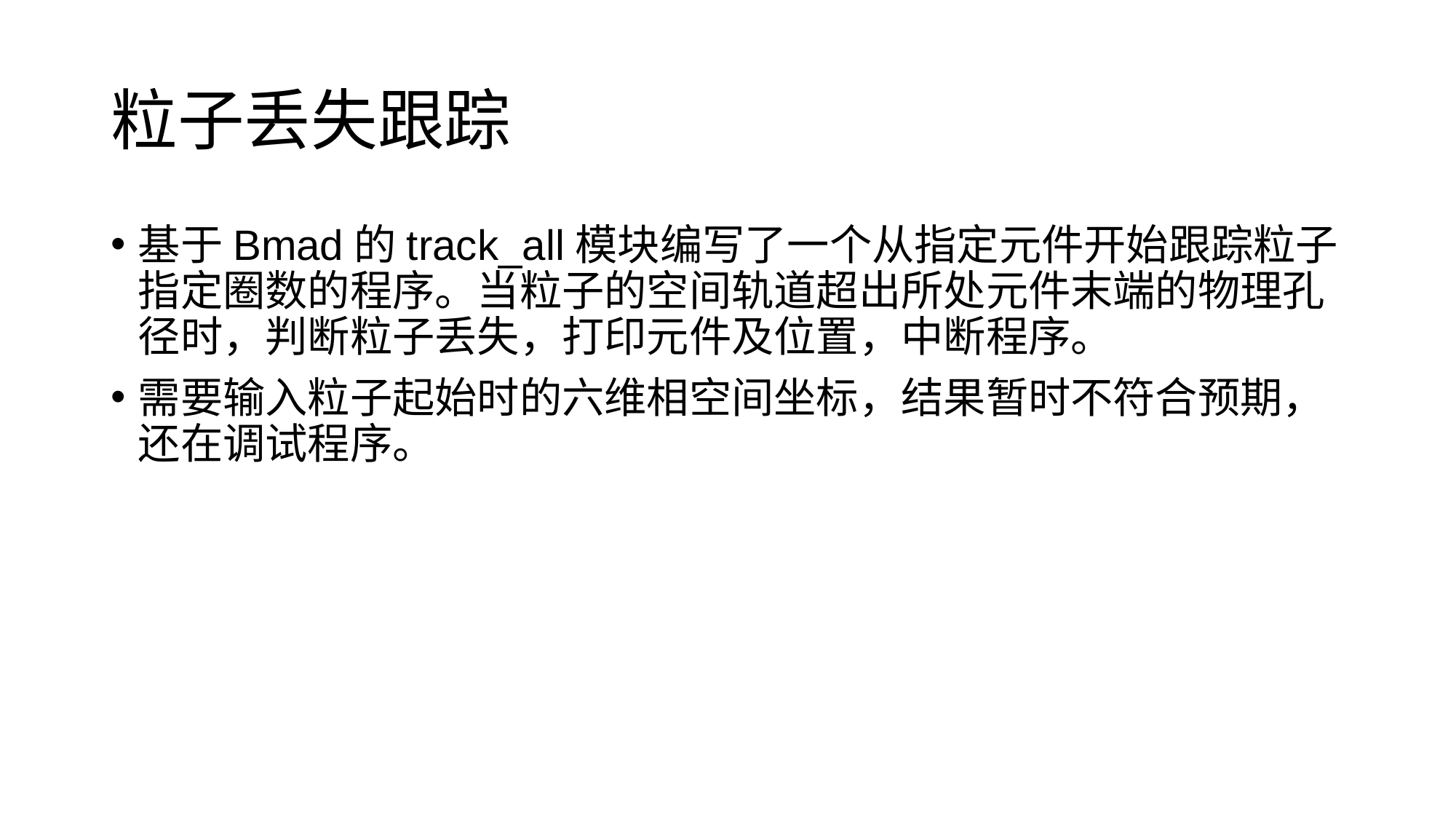

# 粒子丢失跟踪
基于Bmad的track_all模块编写了一个从指定元件开始跟踪粒子指定圈数的程序。当粒子的空间轨道超出所处元件末端的物理孔径时，判断粒子丢失，打印元件及位置，中断程序。
需要输入粒子起始时的六维相空间坐标，结果暂时不符合预期，还在调试程序。